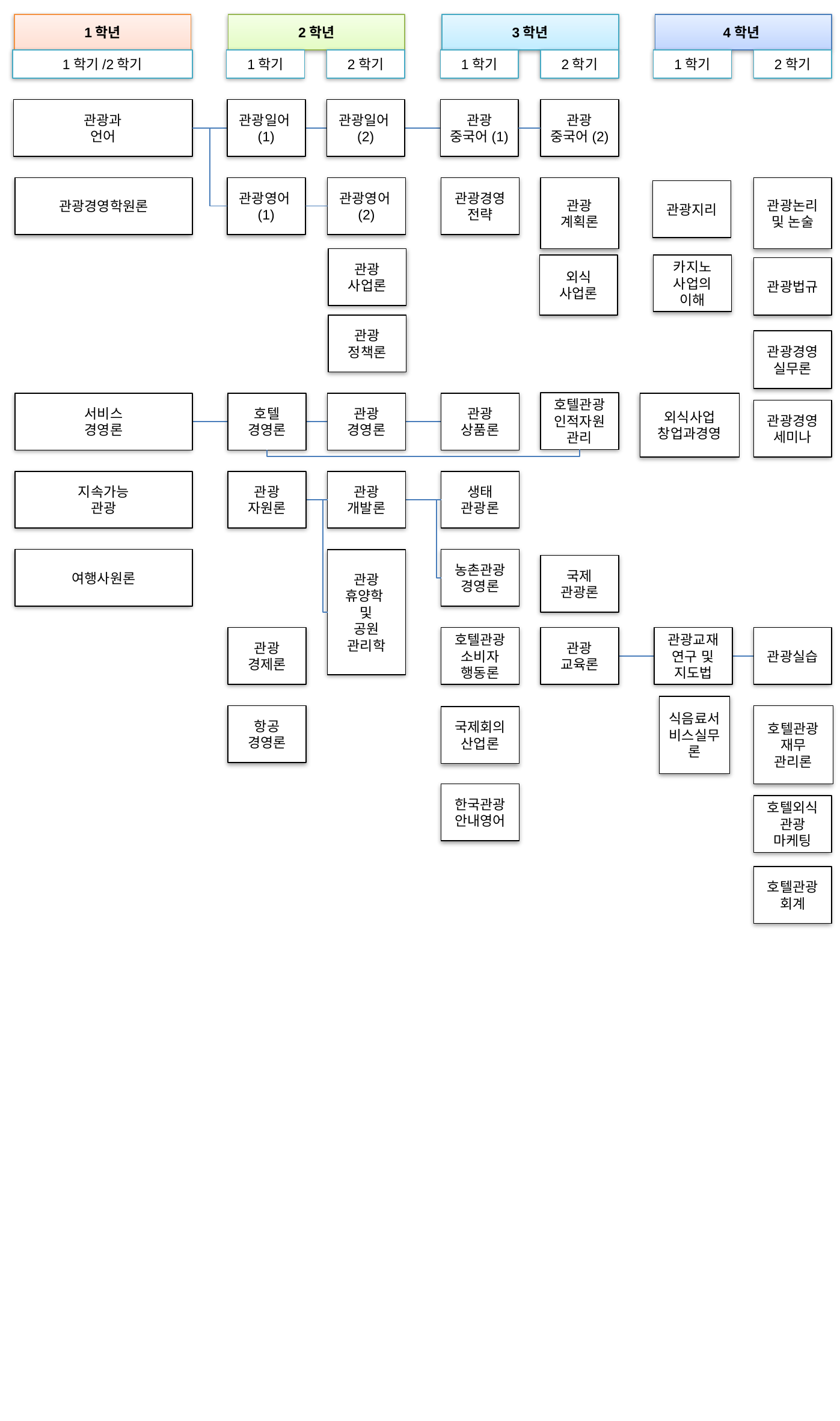

1학년
2학년
3학년
4학년
1학기/2학기
1학기
2학기
1학기
2학기
1학기
2학기
관광과
언어
관광일어(1)
관광일어(2)
관광
중국어(1)
관광
중국어(2)
관광경영학원론
관광영어(1)
관광영어(2)
관광경영전략
관광
계획론
관광논리
및 논술
관광지리
관광
사업론
외식
사업론
카지노 사업의 이해
관광법규
관광
정책론
관광경영실무론
호텔관광인적자원관리
서비스
경영론
호텔
경영론
관광
경영론
관광
상품론
외식사업
창업과경영
관광경영
세미나
지속가능
관광
관광
자원론
관광
개발론
생태
관광론
관광
휴양학
및
공원
관리학
농촌관광
경영론
여행사원론
국제
관광론
관광
경제론
호텔관광
소비자
행동론
관광
교육론
관광교재연구 및 지도법
관광실습
식음료서비스실무론
항공
경영론
호텔관광재무
관리론
국제회의산업론
한국관광
안내영어
호텔외식관광
마케팅
호텔관광회계